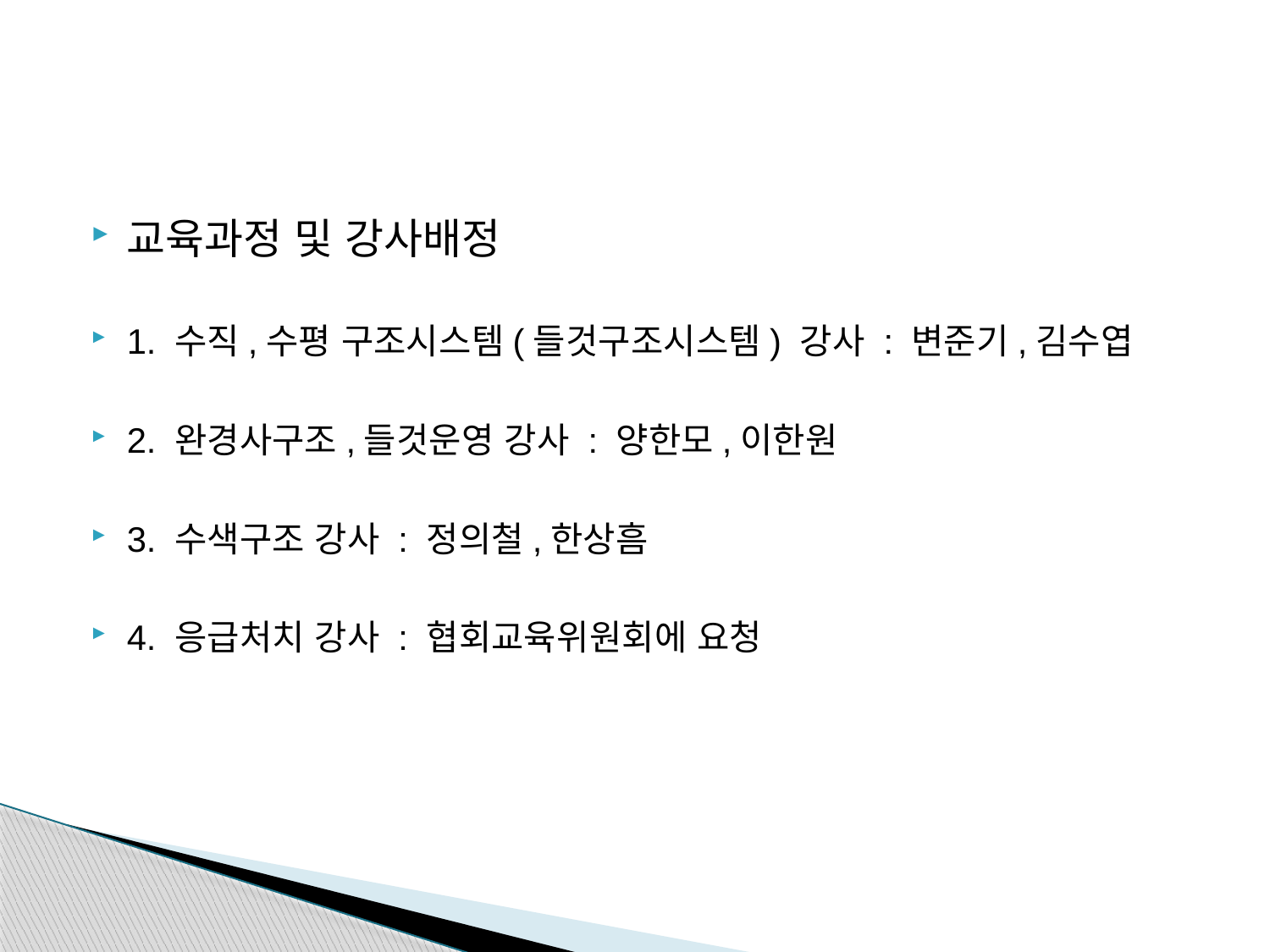

교육과정 및 강사배정

1. 수직,수평 구조시스템(들것구조시스템) 강사 : 변준기,김수엽

2. 완경사구조,들것운영 강사 : 양한모,이한원

3. 수색구조 강사 : 정의철,한상흠

4. 응급처치 강사 : 협회교육위원회에 요청